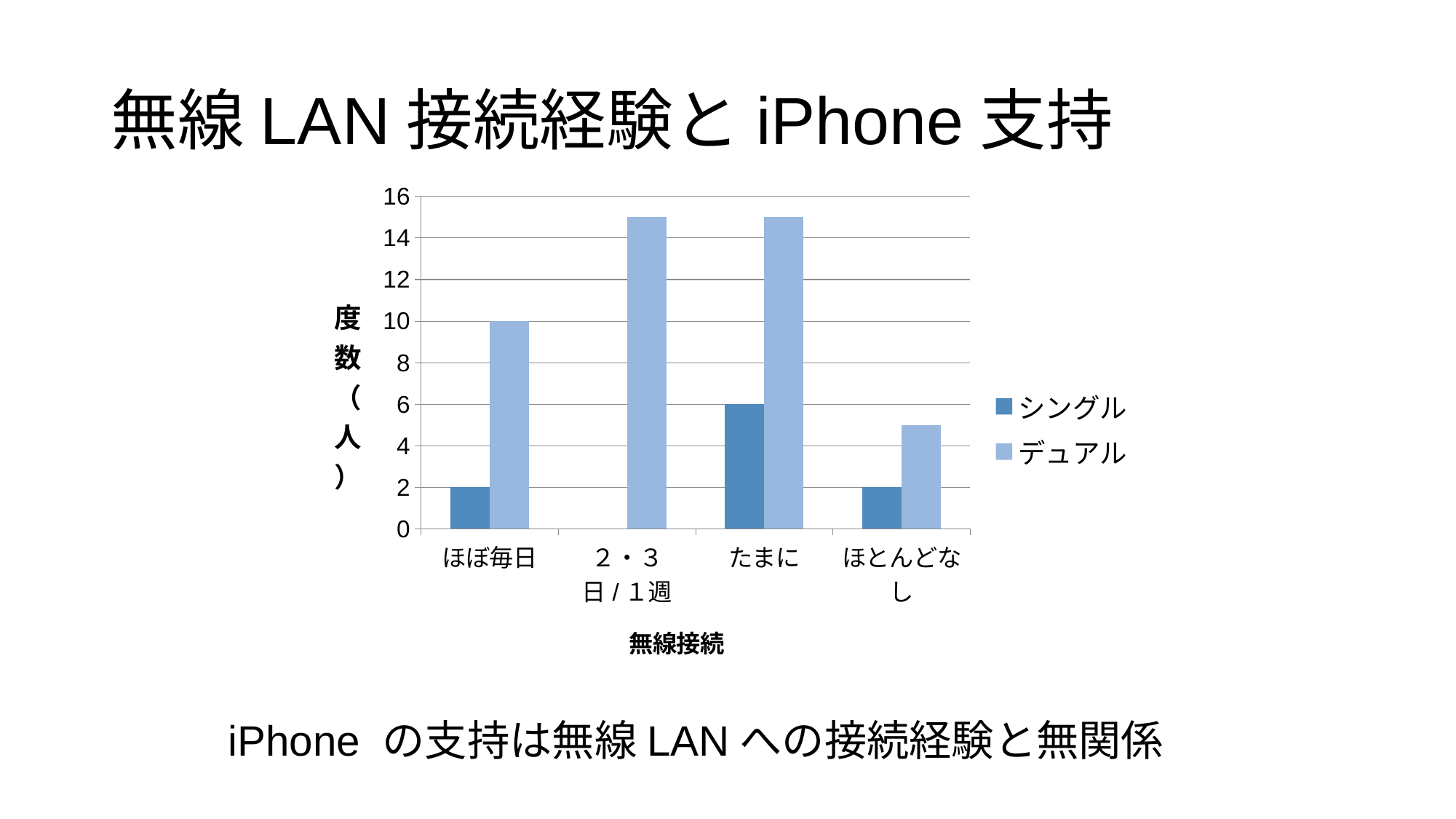

# 無線LAN接続経験とiPhone支持

### Chart

| Category | シングル | デュアル |
|---|---|---|
| ほぼ毎日 | 2.0 | 10.0 |
| ２・３日/１週 | 0.0 | 15.0 |
| たまに | 6.0 | 15.0 |
| ほとんどなし | 2.0 | 5.0 |
iPhone の支持は無線LANへの接続経験と無関係